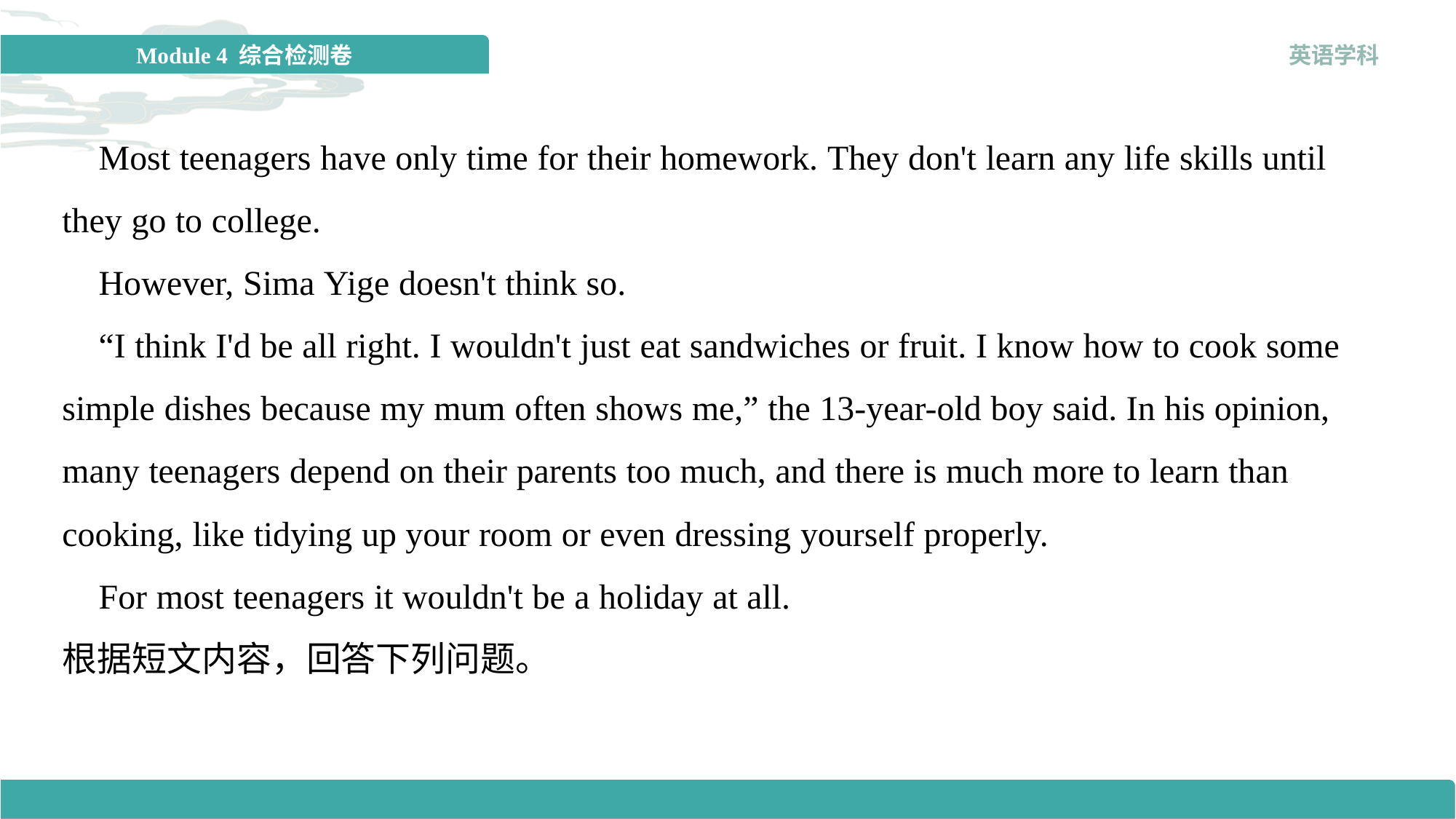

Most teenagers have only time for their homework. They don't learn any life skills until they go to college.
    However, Sima Yige doesn't think so.
    “I think I'd be all right. I wouldn't just eat sandwiches or fruit. I know how to cook some simple dishes because my mum often shows me,” the 13-year-old boy said. In his opinion, many teenagers depend on their parents too much, and there is much more to learn than cooking, like tidying up your room or even dressing yourself properly.
    For most teenagers it wouldn't be a holiday at all.
根据短文内容，回答下列问题。